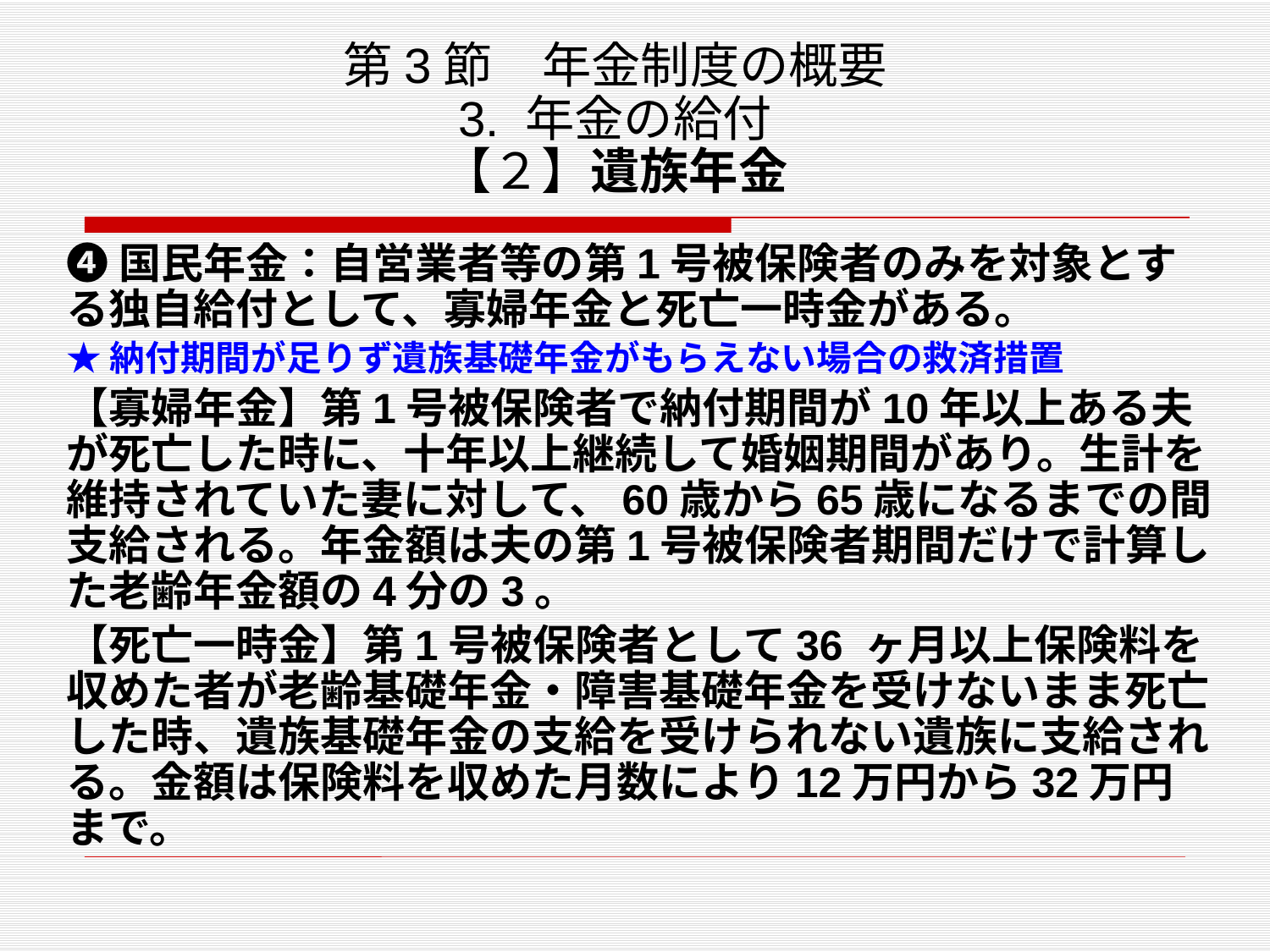

# 第3節　年金制度の概要 3. 年金の給付 【２】遺族年金
❹国民年金：自営業者等の第1号被保険者のみを対象とする独自給付として、寡婦年金と死亡一時金がある。
★納付期間が足りず遺族基礎年金がもらえない場合の救済措置
【寡婦年金】第1号被保険者で納付期間が10年以上ある夫が死亡した時に、十年以上継続して婚姻期間があり。生計を維持されていた妻に対して、60歳から65歳になるまでの間支給される。年金額は夫の第1号被保険者期間だけで計算した老齢年金額の4分の3。
【死亡一時金】第1号被保険者として36 ヶ月以上保険料を収めた者が老齢基礎年金・障害基礎年金を受けないまま死亡した時、遺族基礎年金の支給を受けられない遺族に支給される。金額は保険料を収めた月数により12万円から32万円まで。